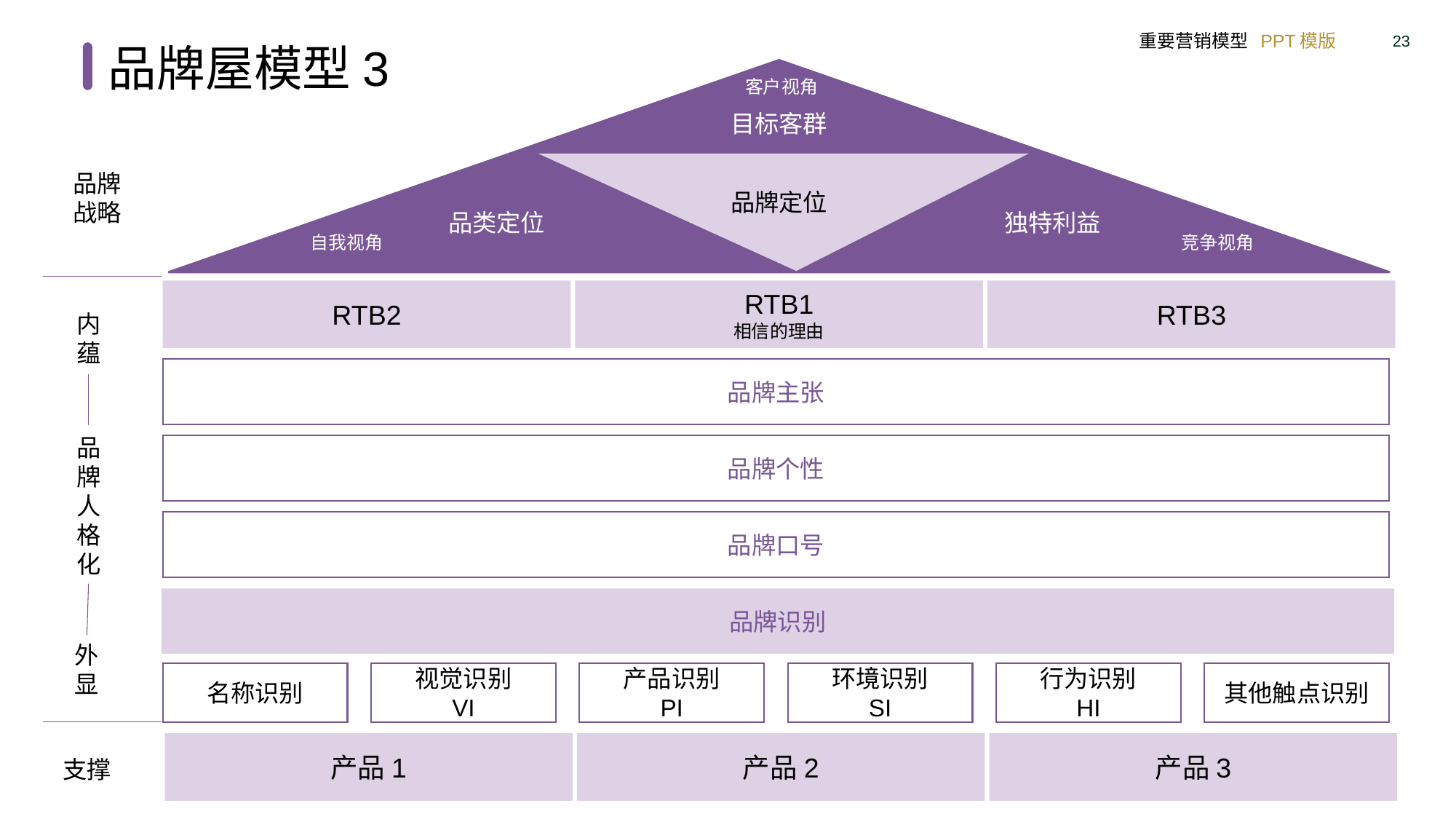

品牌屋模型3

客户视角
目标客群

品牌定位
品类定位
独特利益
自我视角
竞争视角
RTB2
RTB1
相信的理由
RTB3
品牌主张
品牌个性
品牌口号
品牌识别
名称识别
视觉识别
VI
产品识别
PI
环境识别
SI
行为识别
HI
其他触点识别
产品1
产品2
产品3
品牌战略
内
蕴
品
牌
人
格
化
外
显
支撑